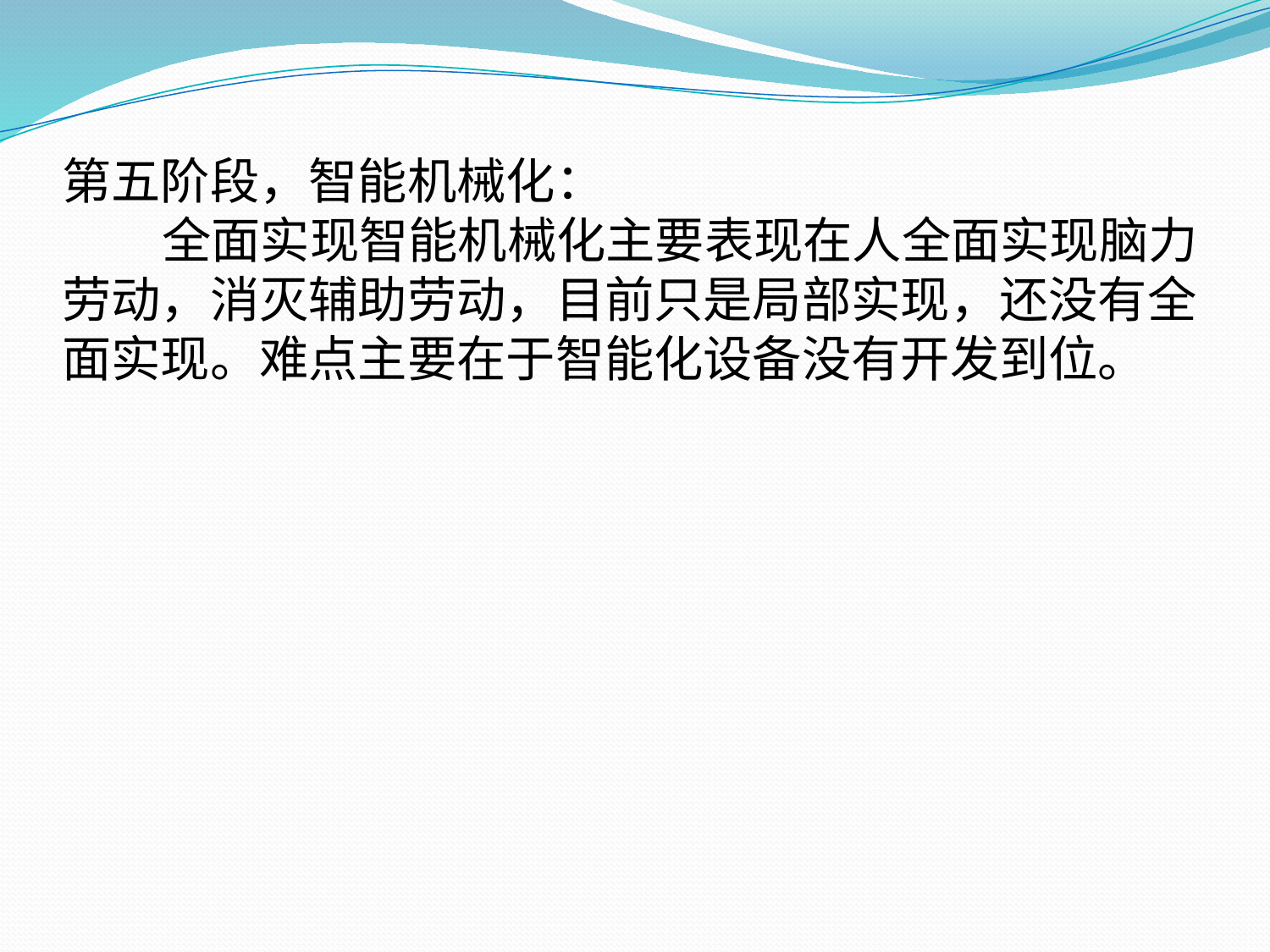

第五阶段，智能机械化：
        全面实现智能机械化主要表现在人全面实现脑力劳动，消灭辅助劳动，目前只是局部实现，还没有全面实现。难点主要在于智能化设备没有开发到位。